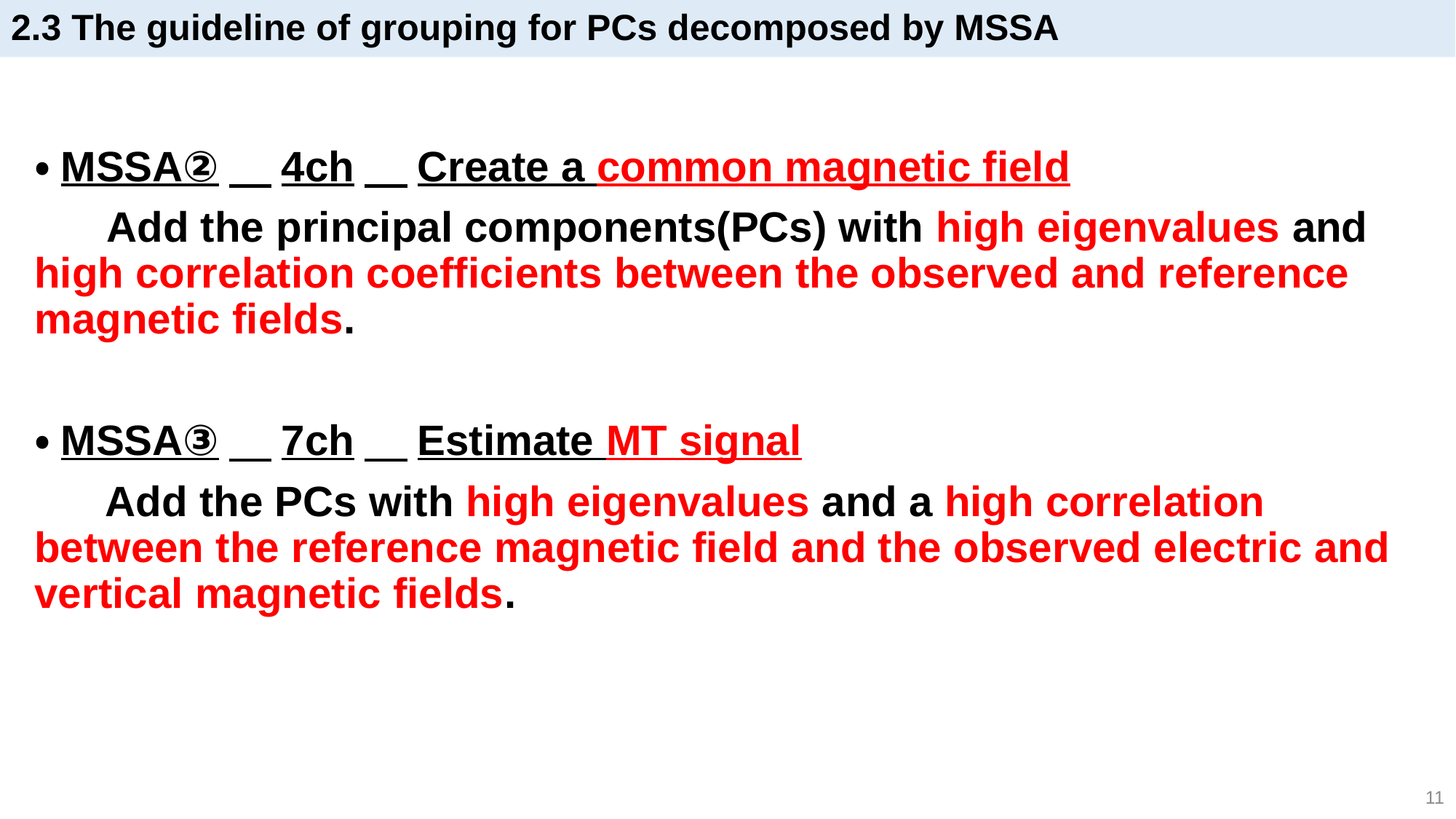

# 2.3 The guideline of grouping for PCs decomposed by MSSA

・MSSA②　4ch　Create a common magnetic field
 　Add the principal components(PCs) with high eigenvalues and high correlation coefficients between the observed and reference magnetic fields.

・MSSA③　7ch　Estimate MT signal
      Add the PCs with high eigenvalues and a high correlation between the reference magnetic field and the observed electric and vertical magnetic fields.

11